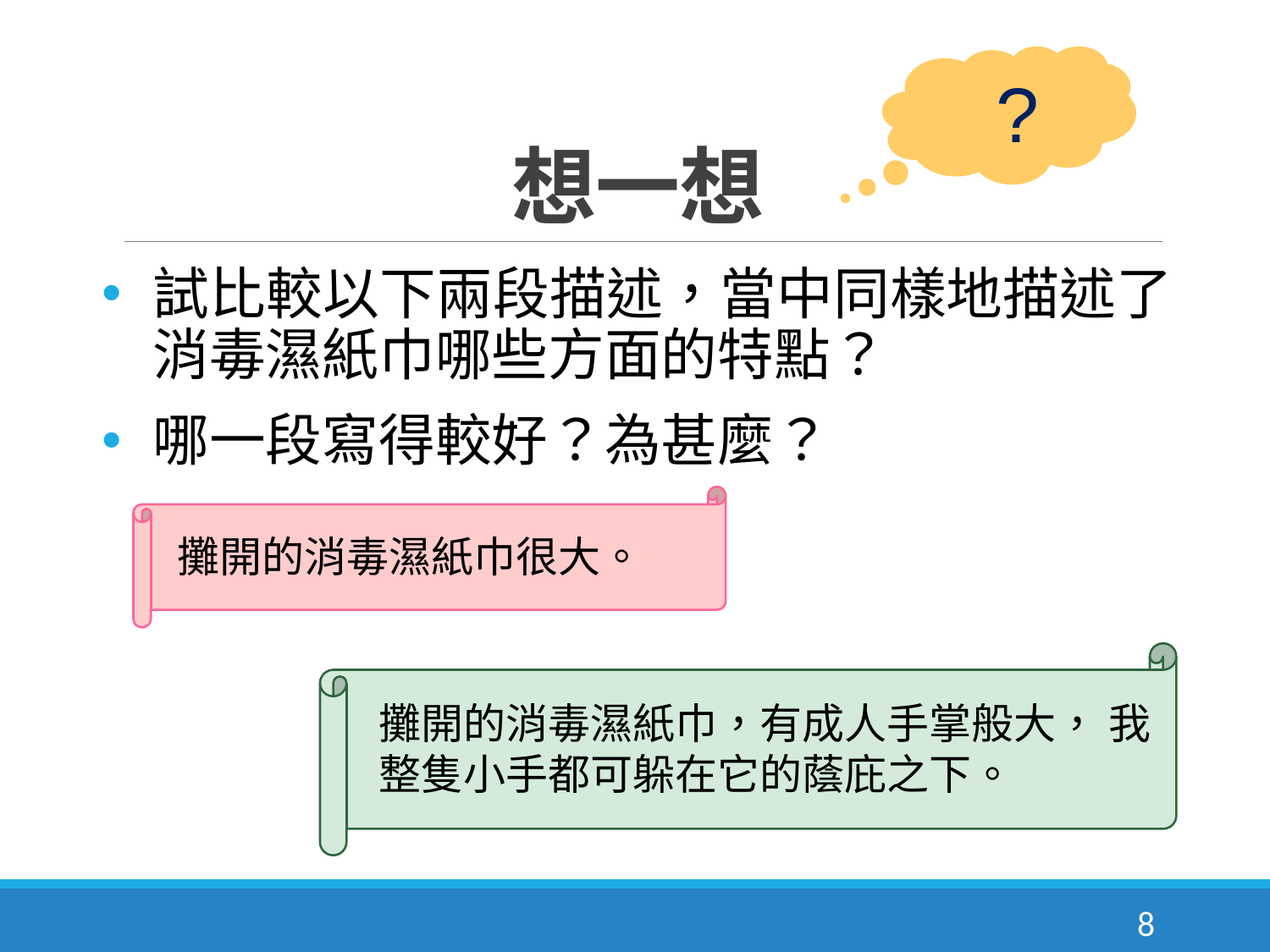

# 想一想
  ?
試比較以下兩段描述，當中同樣地描述了消毒濕紙巾哪些方面的特點？
哪一段寫得較好？為甚麼？

攤開的消毒濕紙巾很大。

攤開的消毒濕紙巾，有成人手掌般大， 我整隻小手都可躲在它的蔭庇之下。
8